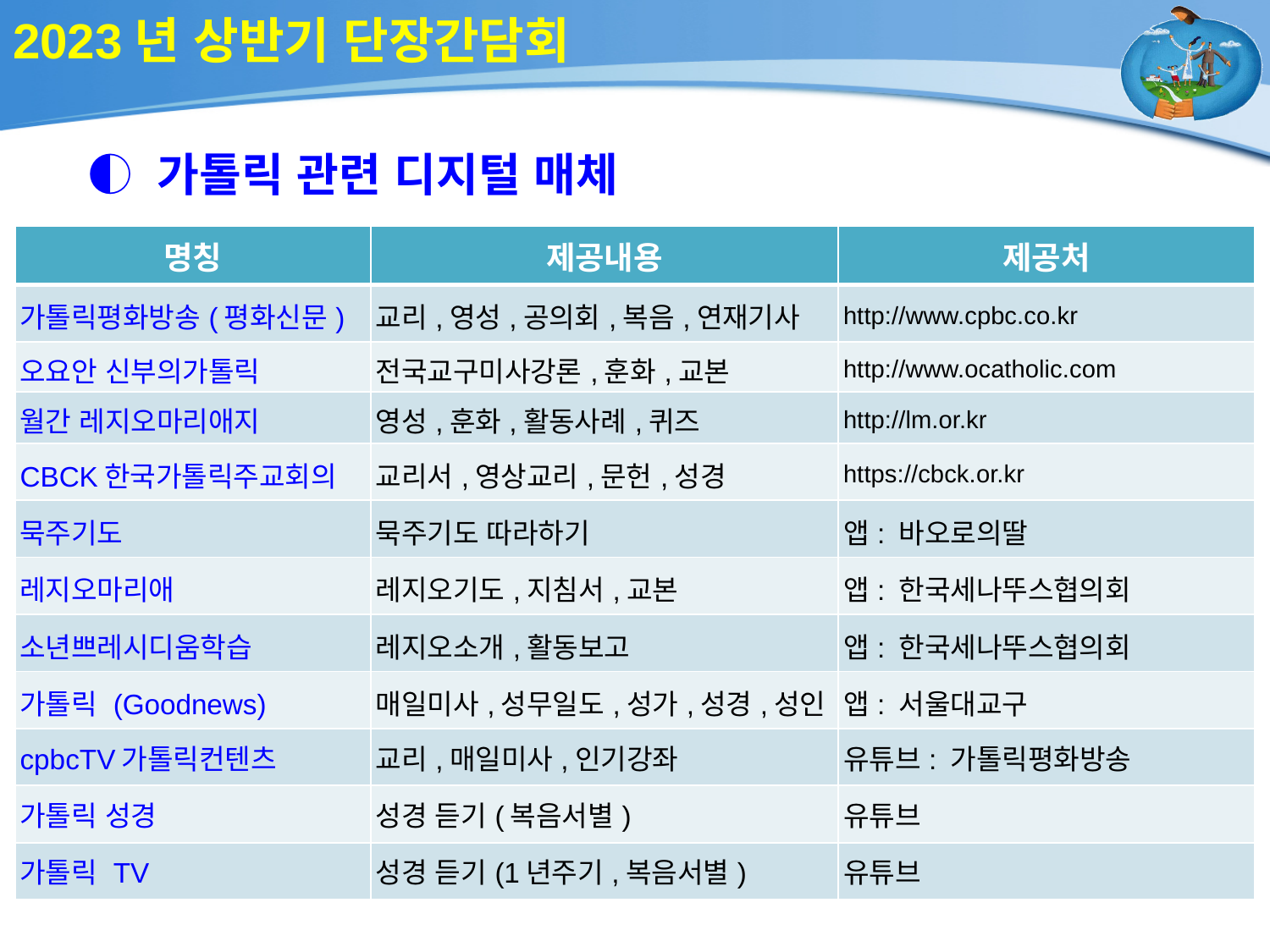

# 2023년 상반기 단장간담회
◐ 가톨릭 관련 디지털 매체
| 명칭 | 제공내용 | 제공처 |
| --- | --- | --- |
| 가톨릭평화방송(평화신문) | 교리,영성,공의회,복음,연재기사 | http://www.cpbc.co.kr |
| 오요안 신부의가톨릭 | 전국교구미사강론,훈화,교본 | http://www.ocatholic.com |
| 월간 레지오마리애지 | 영성,훈화,활동사례,퀴즈 | http://lm.or.kr |
| CBCK한국가톨릭주교회의 | 교리서,영상교리,문헌,성경 | https://cbck.or.kr |
| 묵주기도 | 묵주기도 따라하기 | 앱: 바오로의딸 |
| 레지오마리애 | 레지오기도,지침서,교본 | 앱: 한국세나뚜스협의회 |
| 소년쁘레시디움학습 | 레지오소개,활동보고 | 앱: 한국세나뚜스협의회 |
| 가톨릭 (Goodnews) | 매일미사,성무일도,성가,성경,성인 | 앱: 서울대교구 |
| cpbcTV가톨릭컨텐츠 | 교리,매일미사,인기강좌 | 유튜브: 가톨릭평화방송 |
| 가톨릭 성경 | 성경 듣기(복음서별) | 유튜브 |
| 가톨릭 TV | 성경 듣기(1년주기,복음서별) | 유튜브 |